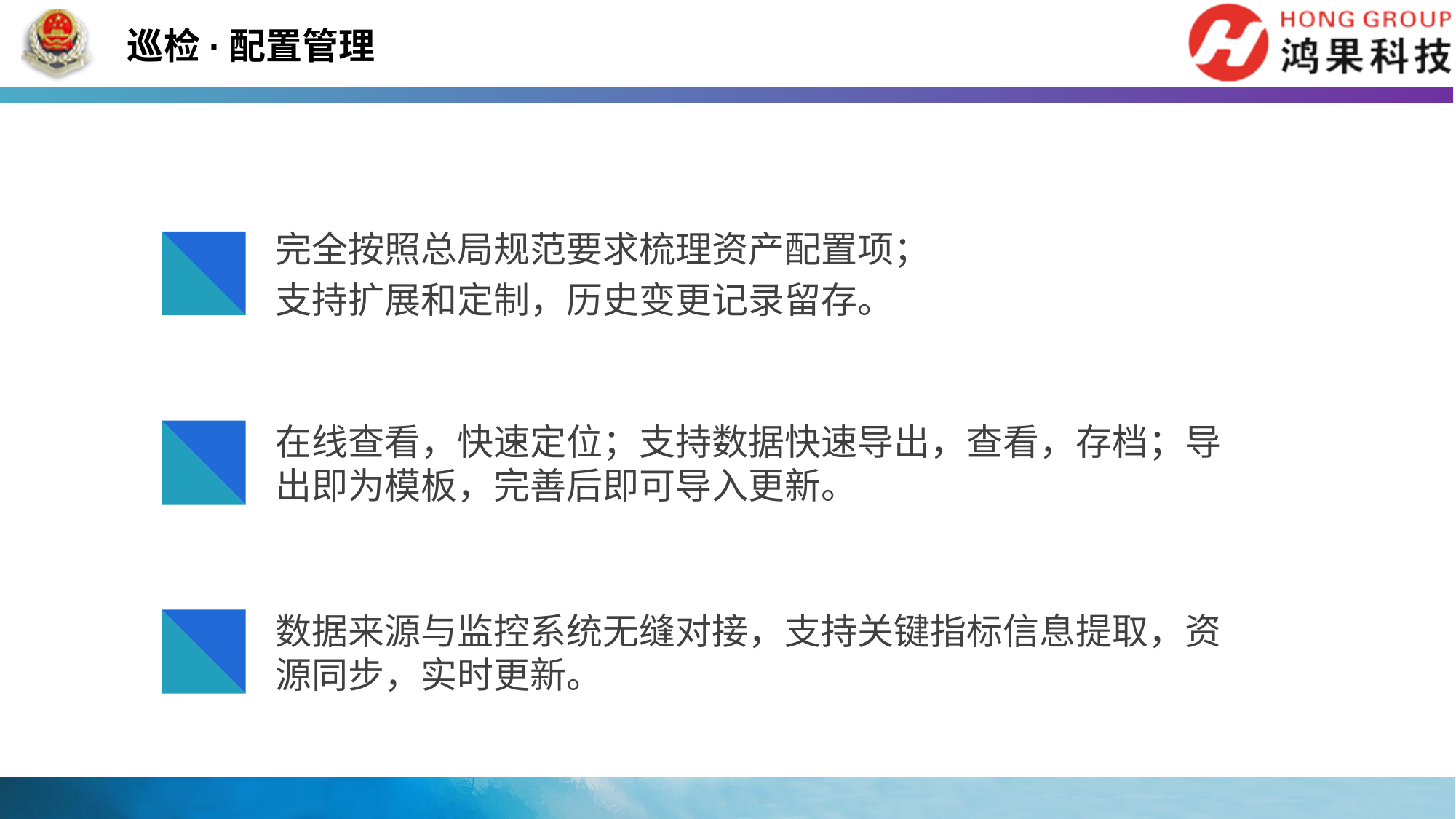

巡检·配置管理
完全按照总局规范要求梳理资产配置项；
支持扩展和定制，历史变更记录留存。

在线查看，快速定位；支持数据快速导出，查看，存档；导出即为模板，完善后即可导入更新。

数据来源与监控系统无缝对接，支持关键指标信息提取，资源同步，实时更新。